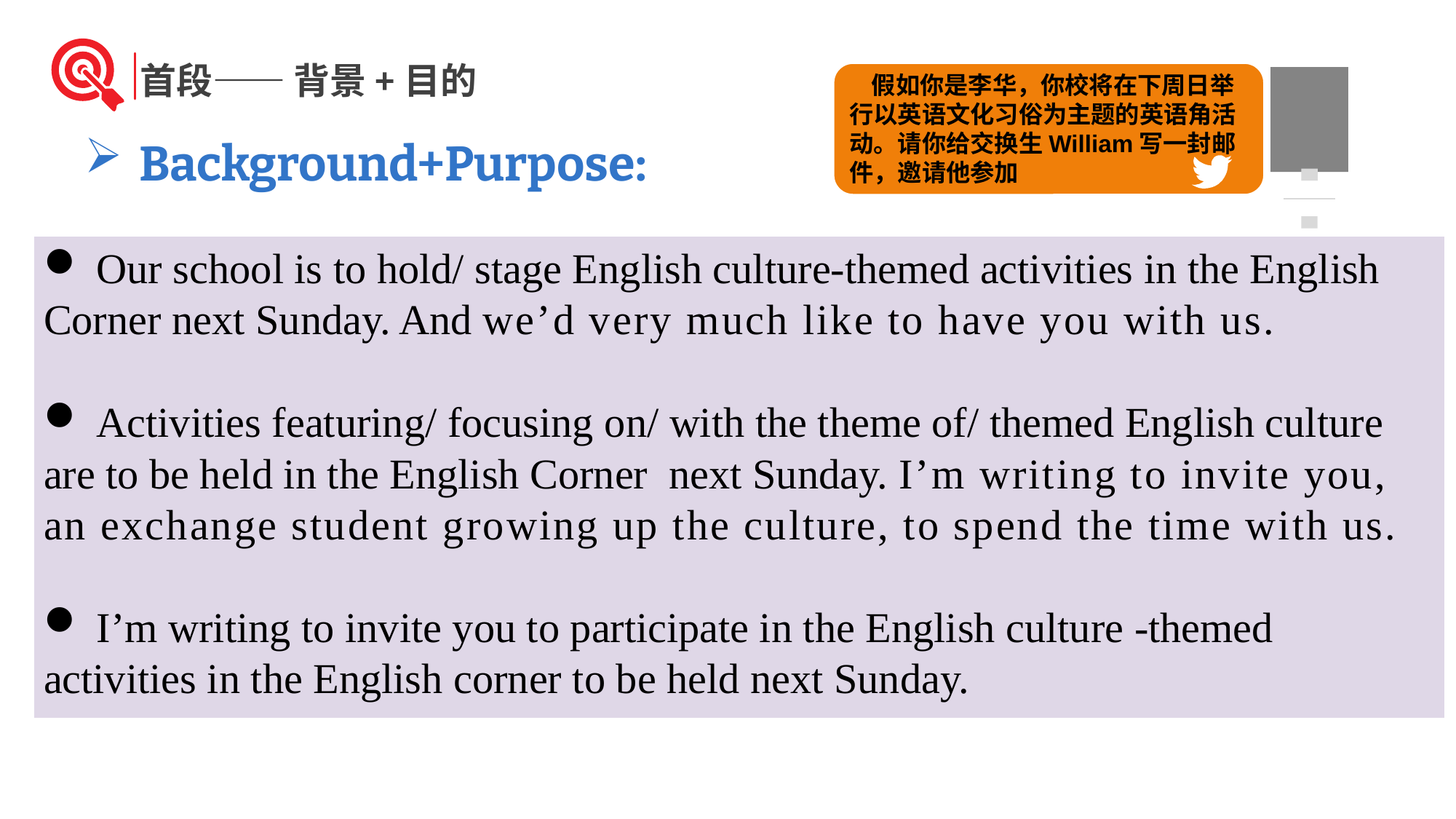

首段—— 背景+目的

   假如你是李华，你校将在下周日举行以英语文化习俗为主题的英语角活动。请你给交换生William写一封邮件，邀请他参加

Background+Purpose:

 Our school is to hold/ stage English culture-themed activities in the English Corner next Sunday. And we’d very much like to have you with us.

 Activities featuring/ focusing on/ with the theme of/ themed English culture  are to be held in the English Corner  next Sunday. I’m writing to invite you, an exchange student growing up the culture, to spend the time with us.

 I’m writing to invite you to participate in the English culture -themed activities in the English corner to be held next Sunday.